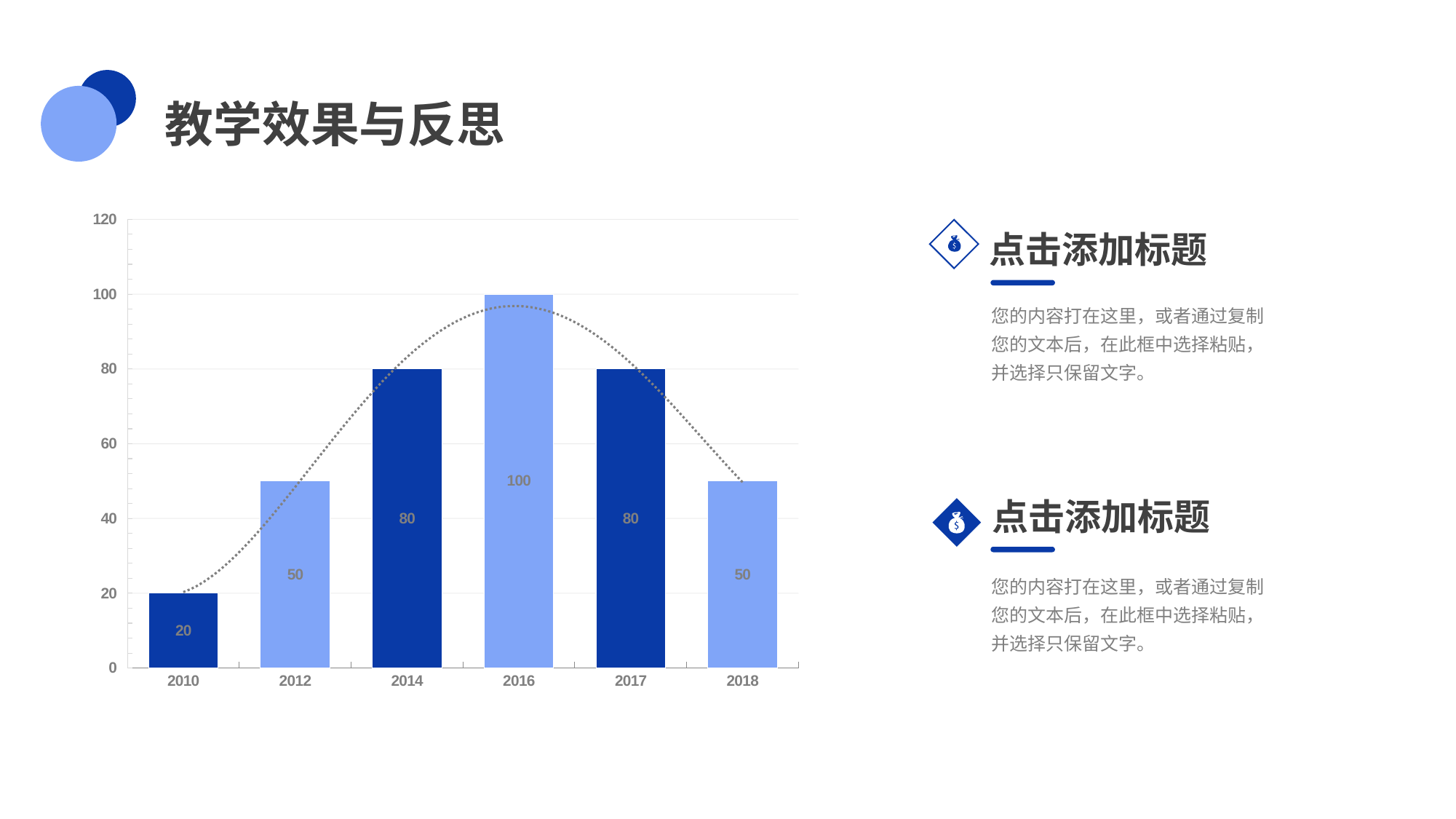

教学效果与反思

### Chart

| Category | Series 1 |
|---|---|
| 2010 | 20.0 |
| 2012 | 50.0 |
| 2014 | 80.0 |
| 2016 | 100.0 |
| 2017 | 80.0 |
| 2018 | 50.0 |
点击添加标题

您的内容打在这里，或者通过复制您的文本后，在此框中选择粘贴，并选择只保留文字。
点击添加标题

您的内容打在这里，或者通过复制您的文本后，在此框中选择粘贴，并选择只保留文字。